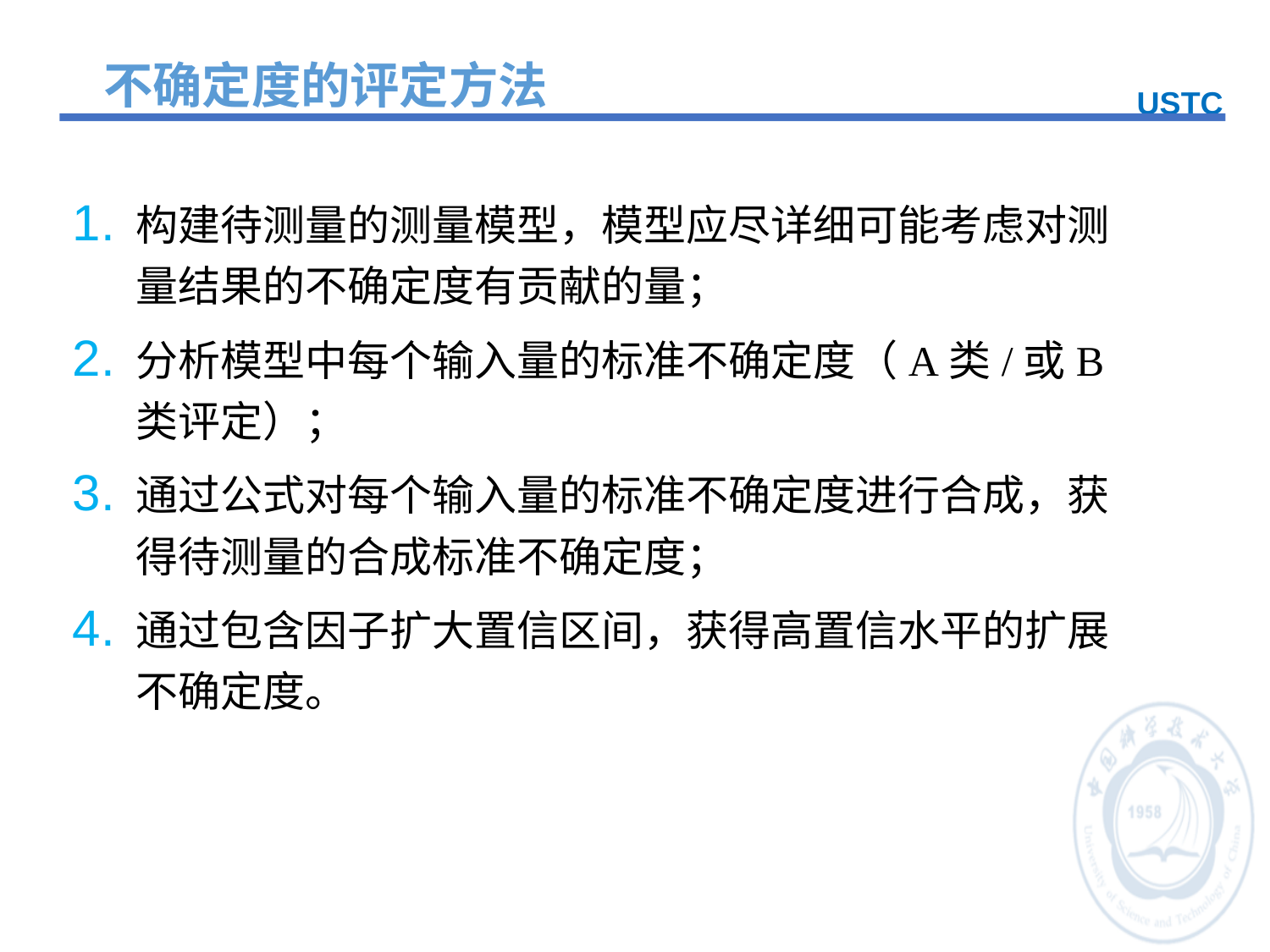

不确定度的评定方法
USTC

构建待测量的测量模型，模型应尽详细可能考虑对测量结果的不确定度有贡献的量；
分析模型中每个输入量的标准不确定度（A类/或B类评定）；
通过公式对每个输入量的标准不确定度进行合成，获得待测量的合成标准不确定度；
通过包含因子扩大置信区间，获得高置信水平的扩展不确定度。